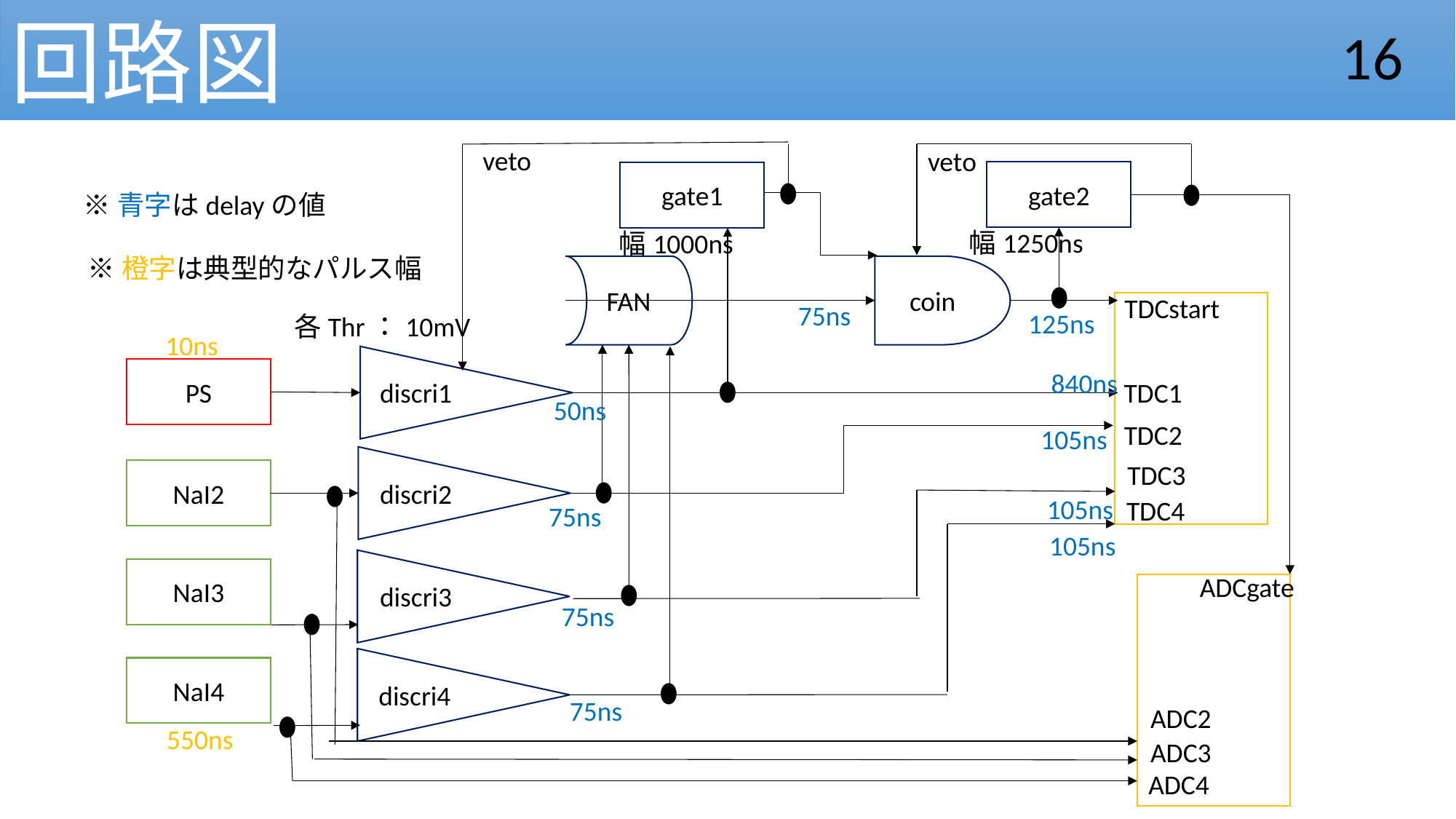

回路図
16
veto
veto
gate2
gate1
※青字はdelayの値

幅1250ns
幅1000ns
※橙字は典型的なパルス幅
coin
FAN
TDCstart

75ns
125ns
各Thr：10mV
10ns
PS
840ns
discri1
TDC1

50ns
TDC2
105ns
TDC3
NaI2
discri2

105ns

TDC4

75ns
105ns
NaI3
ADCgate
discri3

75ns

NaI4
discri4

75ns
ADC2
550ns

ADC3
ADC4